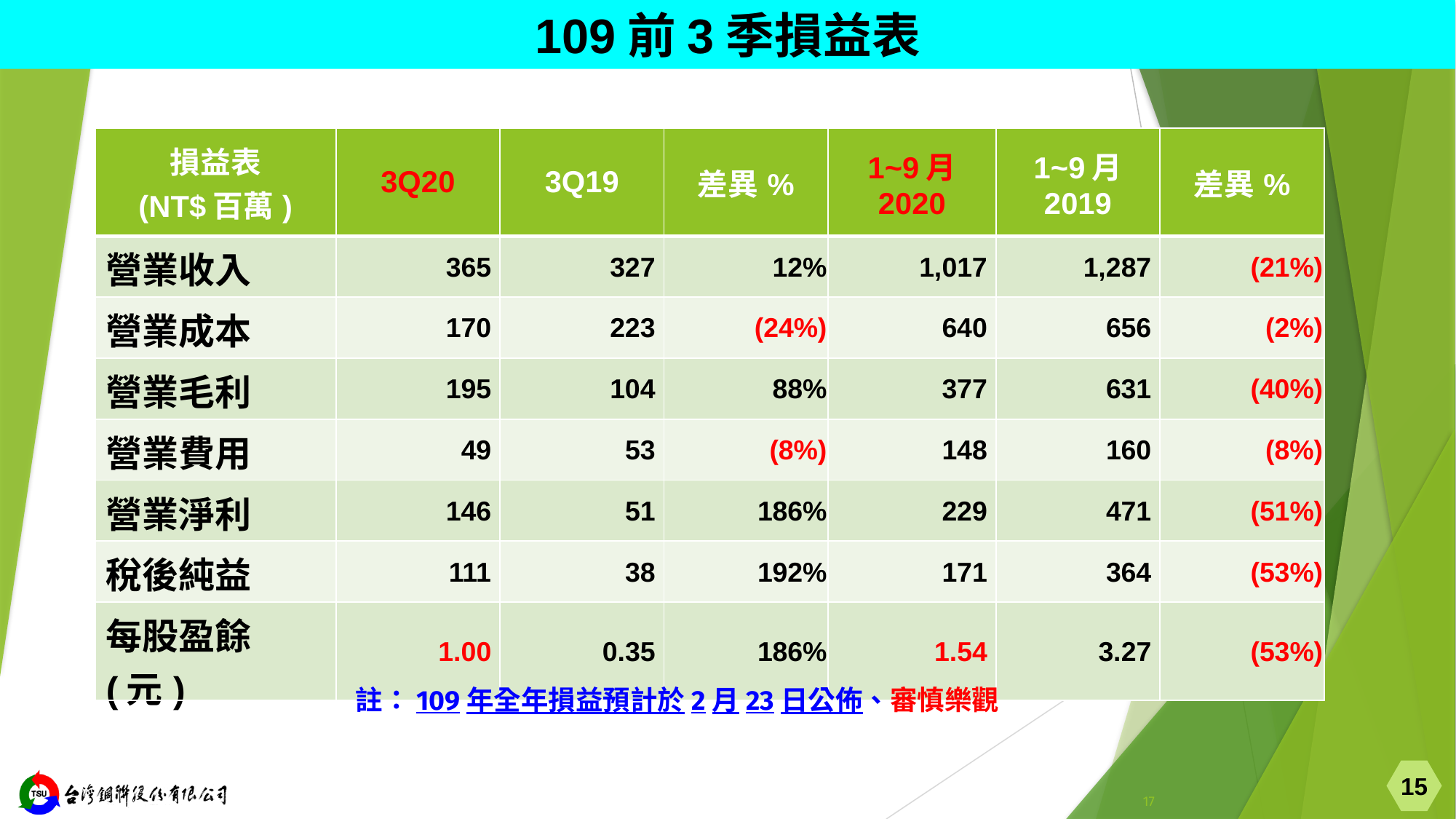

109前3季損益表
| 損益表 (NT$百萬) | 3Q20 | 3Q19 | 差異% | 1~9月 2020 | 1~9月 2019 | 差異% |
| --- | --- | --- | --- | --- | --- | --- |
| 營業收入 | 365 | 327 | 12% | 1,017 | 1,287 | (21%) |
| 營業成本 | 170 | 223 | (24%) | 640 | 656 | (2%) |
| 營業毛利 | 195 | 104 | 88% | 377 | 631 | (40%) |
| 營業費用 | 49 | 53 | (8%) | 148 | 160 | (8%) |
| 營業淨利 | 146 | 51 | 186% | 229 | 471 | (51%) |
| 稅後純益 | 111 | 38 | 192% | 171 | 364 | (53%) |
| 每股盈餘(元) | 1.00 | 0.35 | 186% | 1.54 | 3.27 | (53%) |
註：109年全年損益預計於2月23日公佈、審慎樂觀

15
17